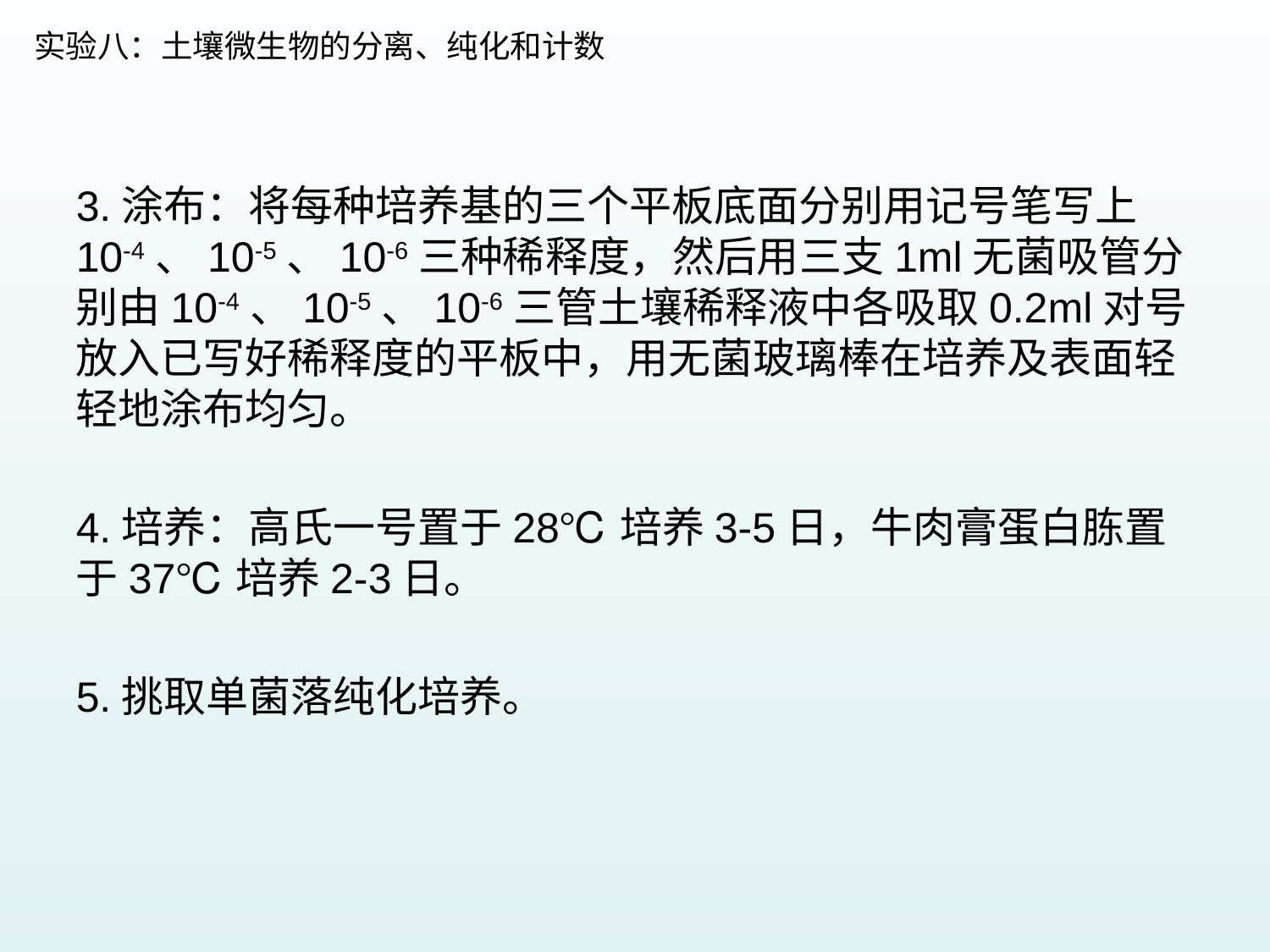

实验八：土壤微生物的分离、纯化和计数
3.涂布：将每种培养基的三个平板底面分别用记号笔写上10-4、10-5、10-6三种稀释度，然后用三支1ml无菌吸管分别由10-4、10-5、10-6三管土壤稀释液中各吸取0.2ml对号放入已写好稀释度的平板中，用无菌玻璃棒在培养及表面轻轻地涂布均匀。

4.培养：高氏一号置于28℃培养3-5日，牛肉膏蛋白胨置于37℃培养2-3日。

5.挑取单菌落纯化培养。